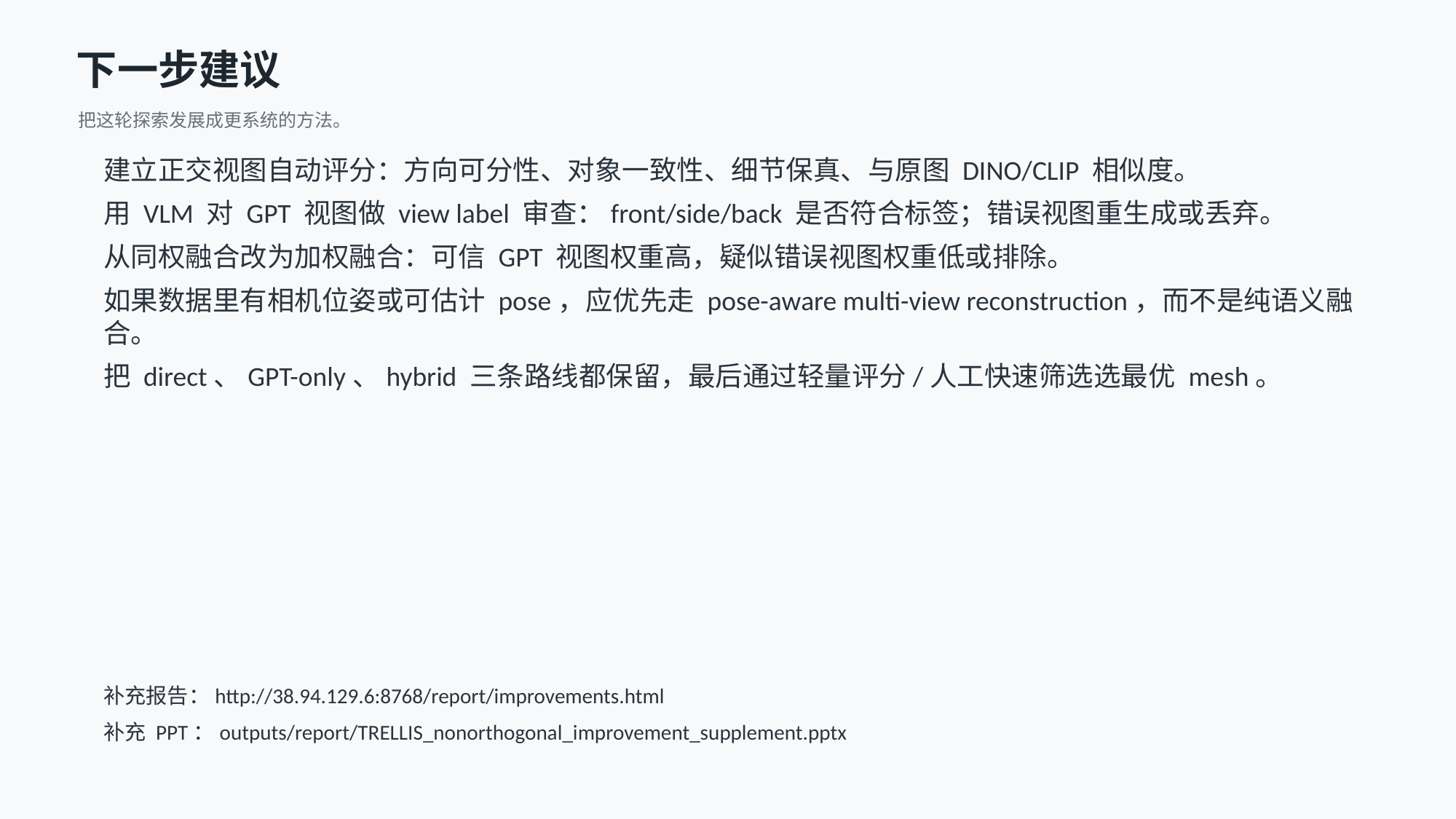

下一步建议
把这轮探索发展成更系统的方法。
建立正交视图自动评分：方向可分性、对象一致性、细节保真、与原图 DINO/CLIP 相似度。
用 VLM 对 GPT 视图做 view label 审查：front/side/back 是否符合标签；错误视图重生成或丢弃。
从同权融合改为加权融合：可信 GPT 视图权重高，疑似错误视图权重低或排除。
如果数据里有相机位姿或可估计 pose，应优先走 pose-aware multi-view reconstruction，而不是纯语义融合。
把 direct、GPT-only、hybrid 三条路线都保留，最后通过轻量评分/人工快速筛选选最优 mesh。
补充报告：http://38.94.129.6:8768/report/improvements.html
补充 PPT：outputs/report/TRELLIS_nonorthogonal_improvement_supplement.pptx